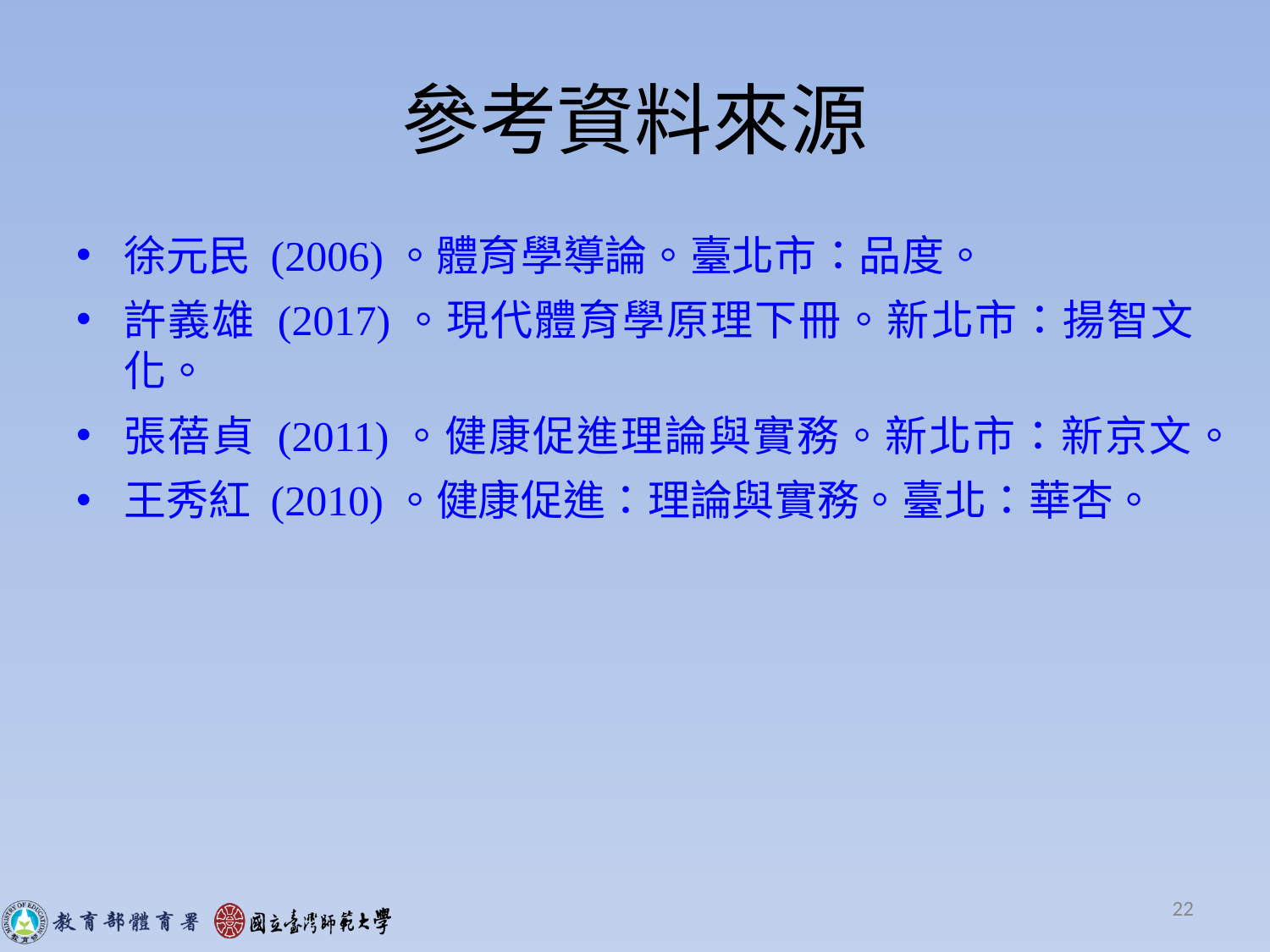

# 參考資料來源
徐元民 (2006)。體育學導論。臺北市：品度。
許義雄 (2017)。現代體育學原理下冊。新北市：揚智文化。
張蓓貞 (2011)。健康促進理論與實務。新北市：新京文。
王秀紅 (2010)。健康促進：理論與實務。臺北：華杏。

22